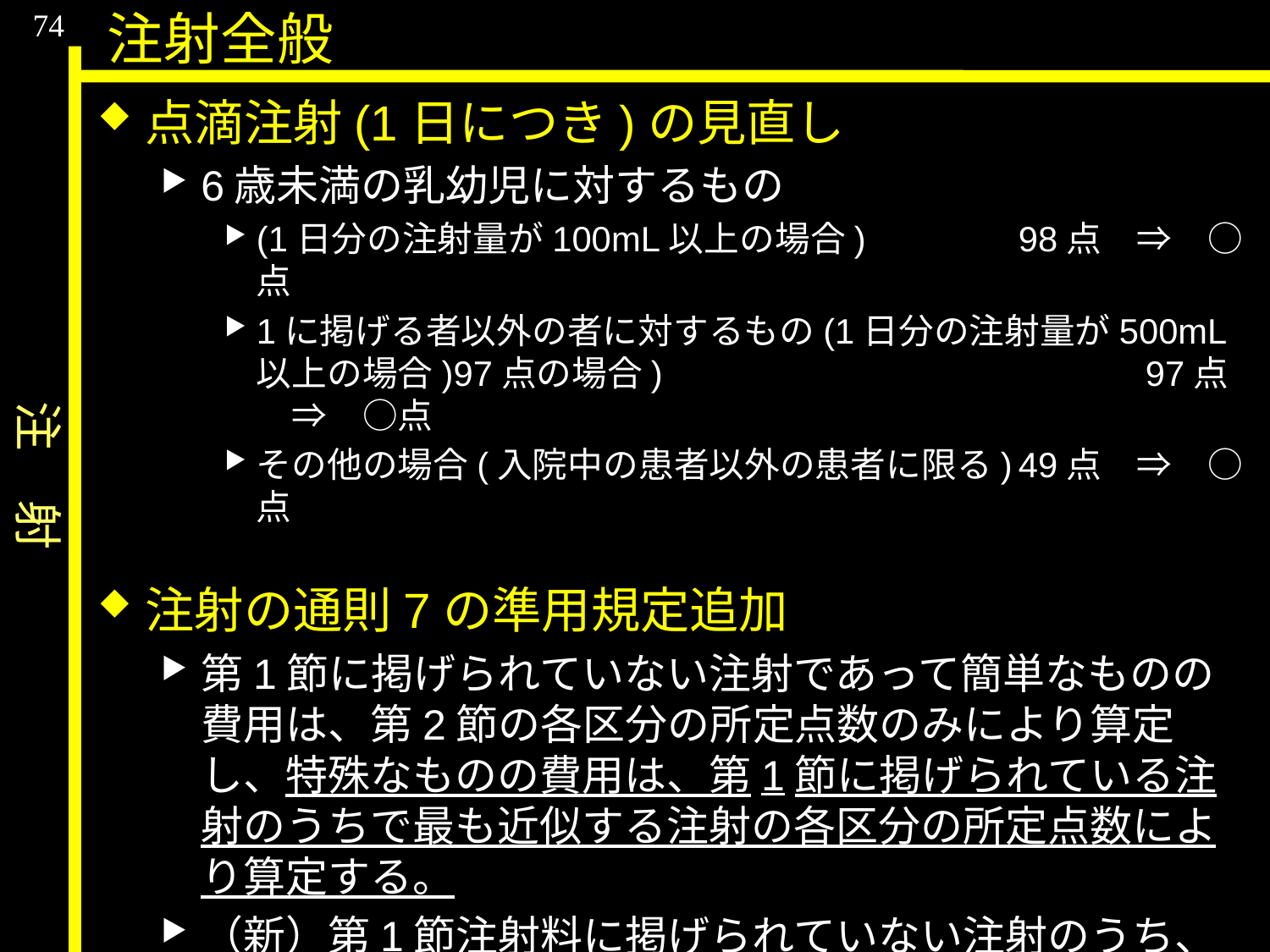

注　射
74
注射全般

点滴注射(1日につき)の見直し
6歳未満の乳幼児に対するもの
(1日分の注射量が100mL以上の場合)		98点　⇒　○点
1に掲げる者以外の者に対するもの(1日分の注射量が500mL以上の場合)97点の場合)				97点　⇒　○点
その他の場合(入院中の患者以外の患者に限る)	49点　⇒　○点

注射の通則7の準用規定追加
第1節に掲げられていない注射であって簡単なものの費用は、第2節の各区分の所定点数のみにより算定し、特殊なものの費用は、第1節に掲げられている注射のうちで最も近似する注射の各区分の所定点数により算定する。
（新）第1節注射料に掲げられていない注射のうち、特殊な注射(点数表にあっても、手技が従来の注射と著しく異なる場合等を含む)の注射料は、その都度当局に内議し、最も近似する注射として準用が通知された算定方法により算定